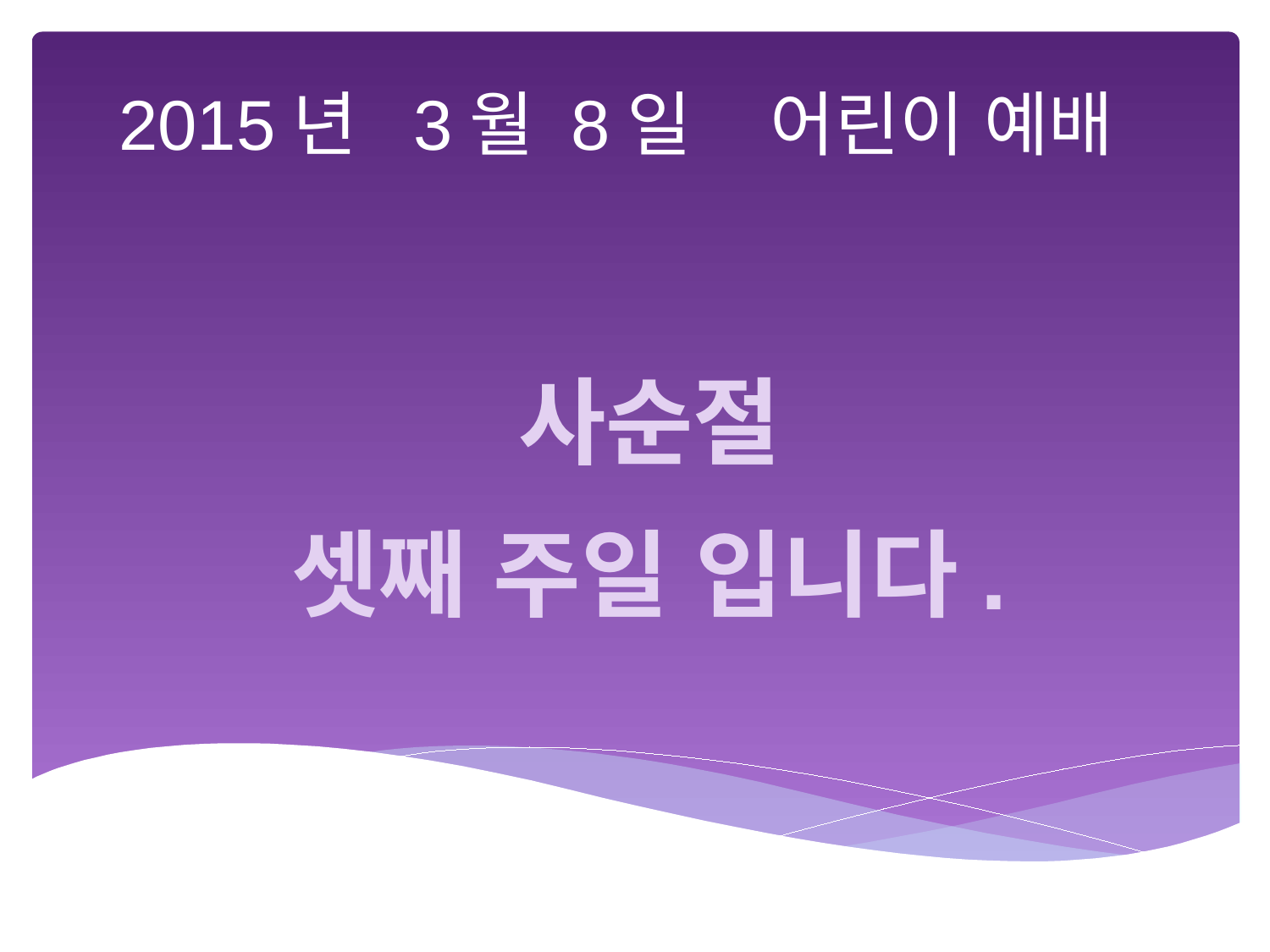

2015년  3월 8일    어린이 예배
사순절

셋째 주일 입니다.